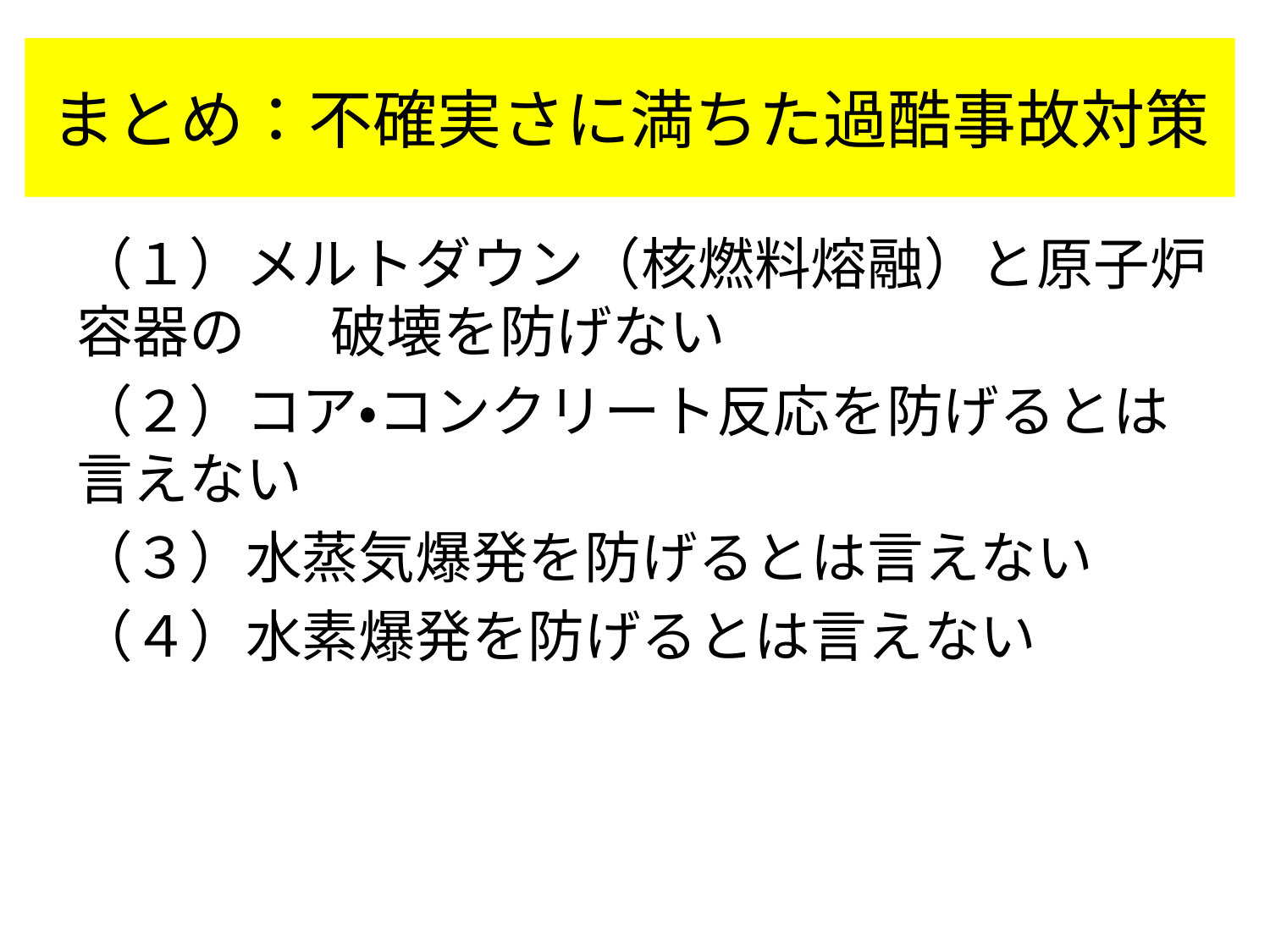

# まとめ：不確実さに満ちた過酷事故対策
（１）メルトダウン（核燃料熔融）と原子炉容器の　	破壊を防げない
（２）コア・コンクリート反応を防げるとは言えない
（３）水蒸気爆発を防げるとは言えない
（４）水素爆発を防げるとは言えない